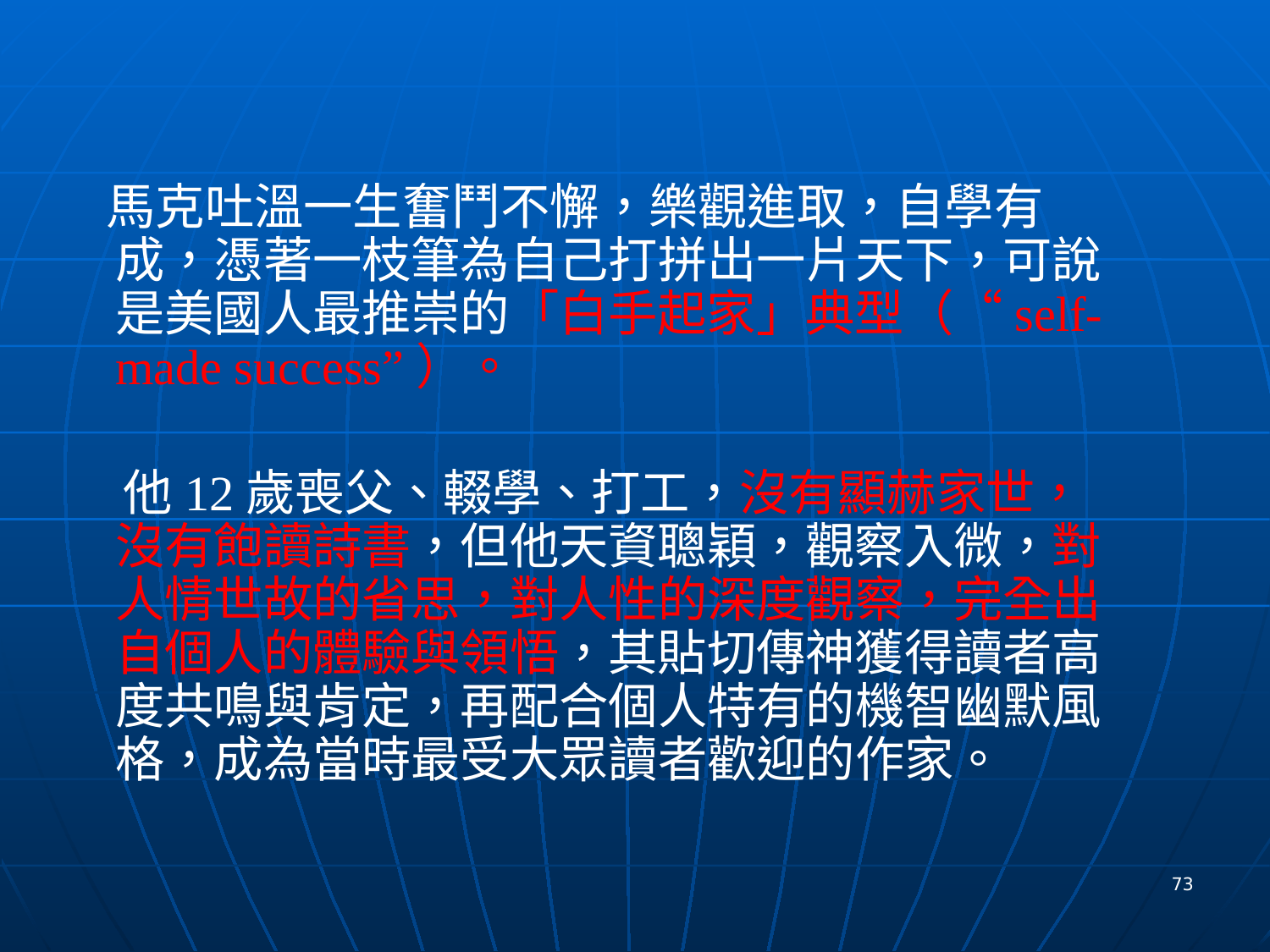

馬克吐溫一生奮鬥不懈，樂觀進取，自學有成，憑著一枝筆為自己打拼出一片天下，可說是美國人最推崇的「白手起家」典型（“self-made success”）。

    他12歲喪父、輟學、打工，沒有顯赫家世，沒有飽讀詩書，但他天資聰穎，觀察入微，對人情世故的省思，對人性的深度觀察，完全出自個人的體驗與領悟，其貼切傳神獲得讀者高度共鳴與肯定，再配合個人特有的機智幽默風格，成為當時最受大眾讀者歡迎的作家。

73